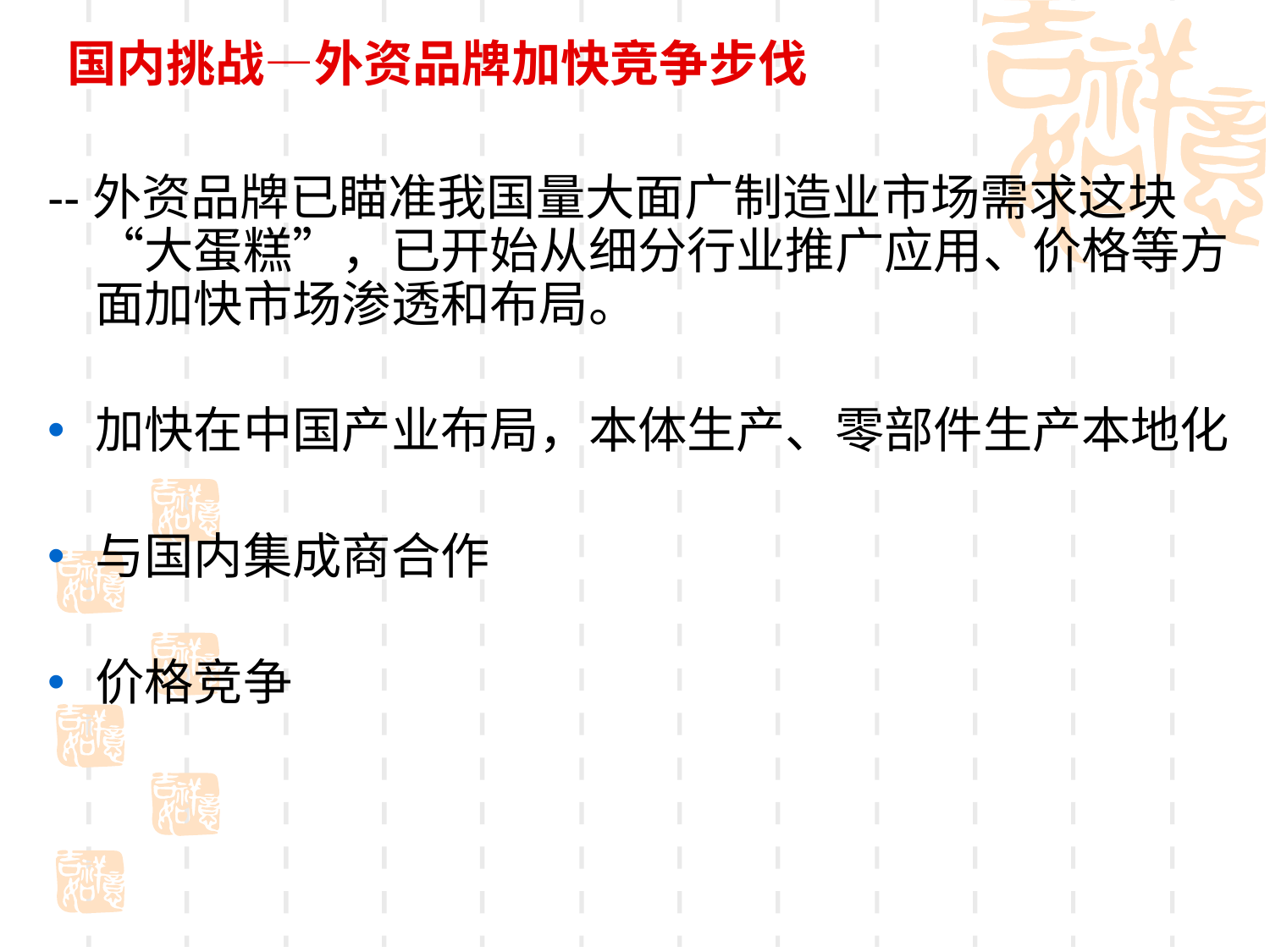

国内挑战—外资品牌加快竞争步伐
# --外资品牌已瞄准我国量大面广制造业市场需求这块“大蛋糕”，已开始从细分行业推广应用、价格等方面加快市场渗透和布局。

加快在中国产业布局，本体生产、零部件生产本地化

与国内集成商合作

价格竞争